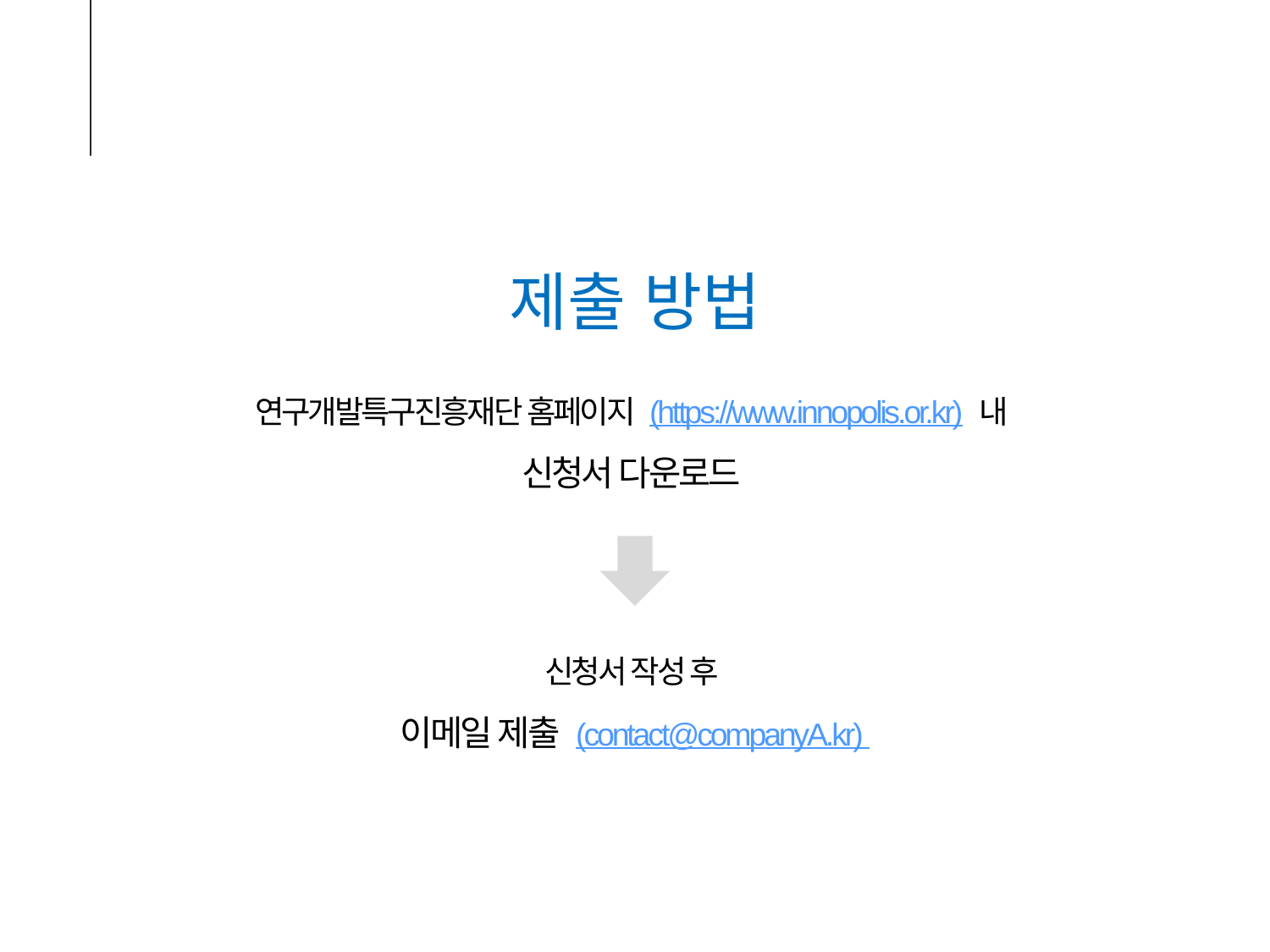

제출 방법
연구개발특구진흥재단 홈페이지 (https://www.innopolis.or.kr) 내
신청서 다운로드

신청서 작성 후
이메일 제출 (contact@companyA.kr)